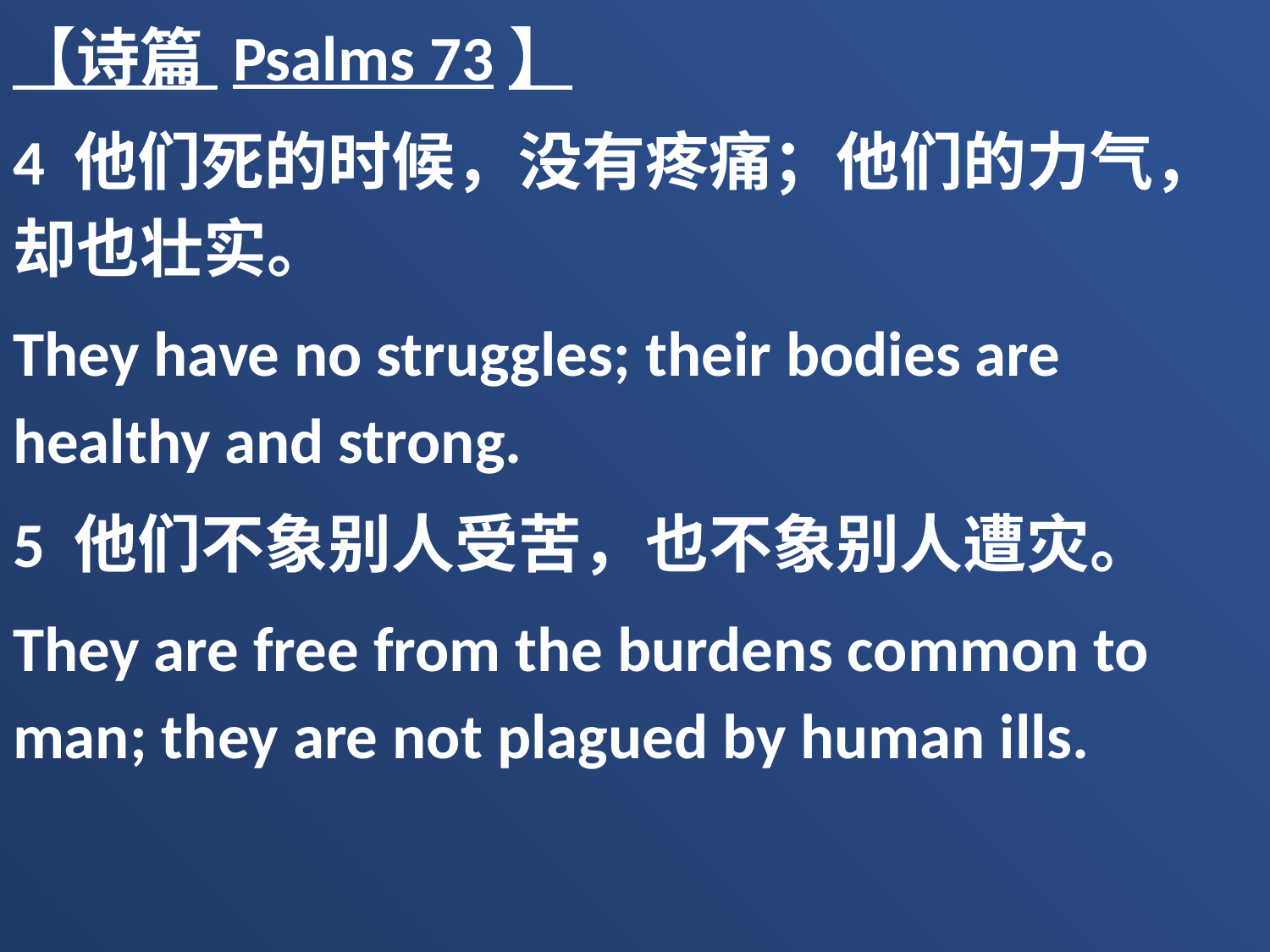

【诗篇 Psalms 73】
4 他们死的时候，没有疼痛；他们的力气，却也壮实。
They have no struggles; their bodies are healthy and strong.
5 他们不象别人受苦，也不象别人遭灾。
They are free from the burdens common to man; they are not plagued by human ills.